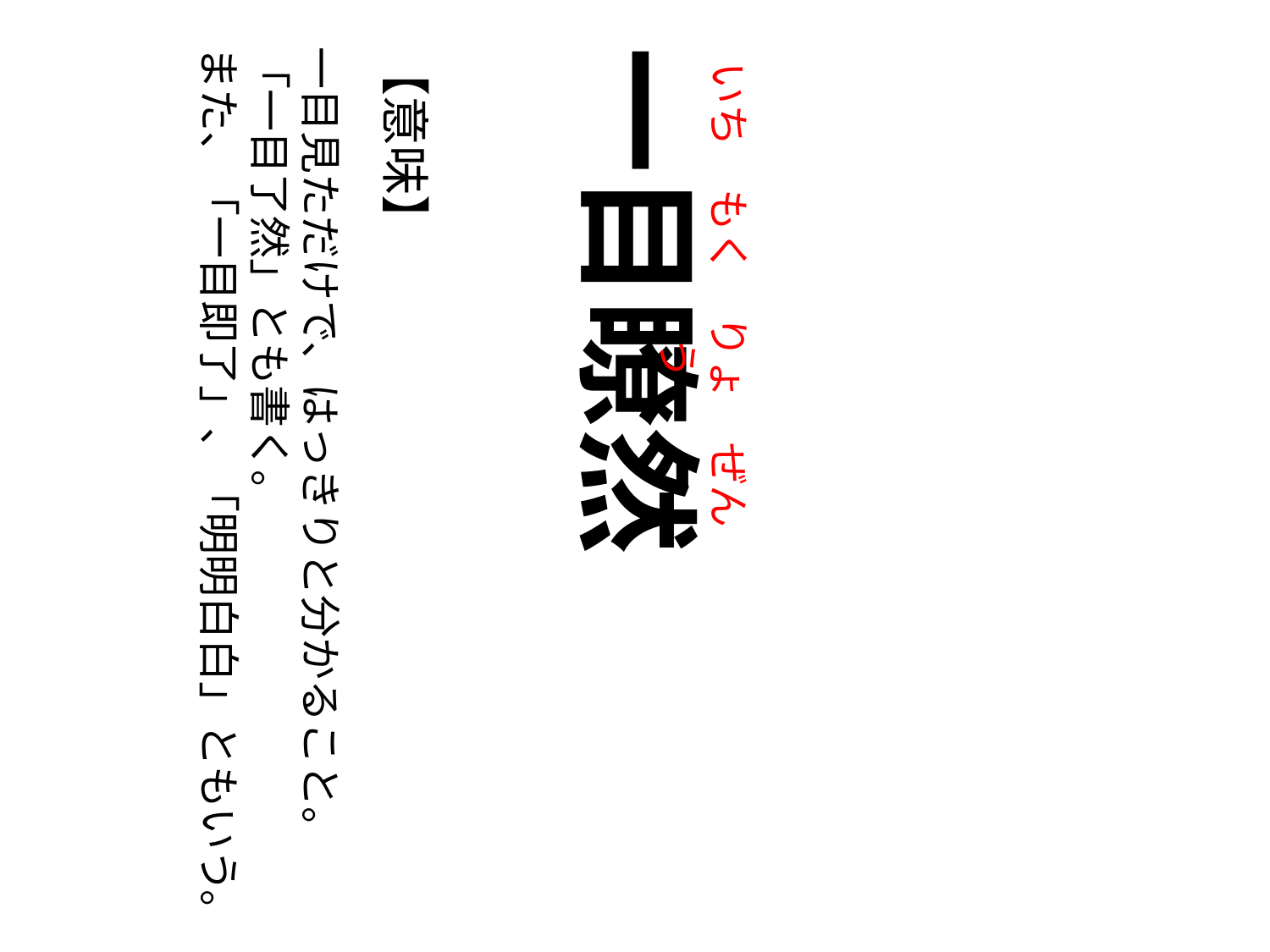

いち
もく
りょう
ぜん
【意味】

一目見ただけで、はっきりと分かること。
「一目了然」とも書く。
また、「一目即了」、「明明白白」ともいう。
一目瞭然